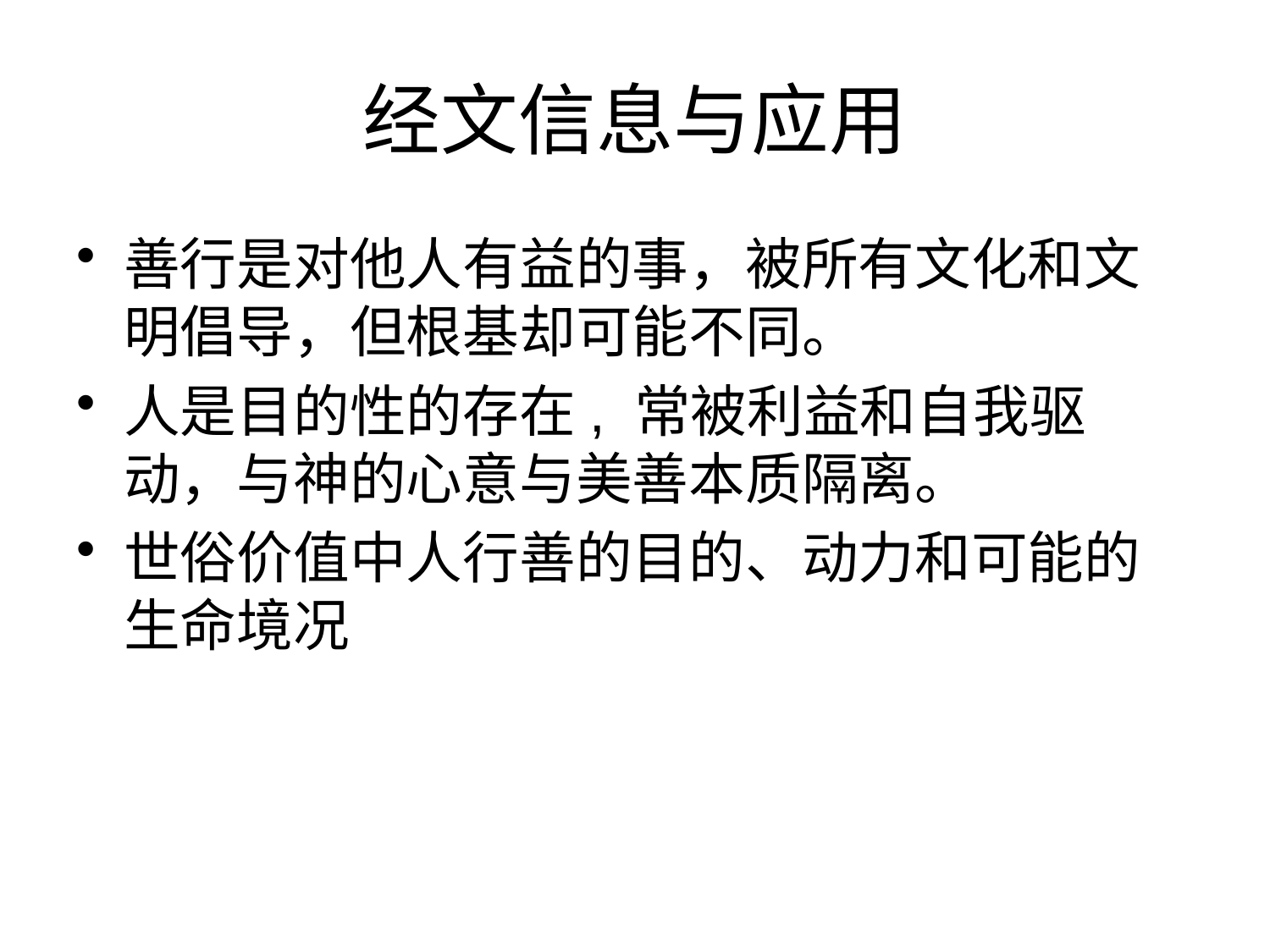

# 经文信息与应用
善行是对他人有益的事，被所有文化和文明倡导，但根基却可能不同。
人是目的性的存在, 常被利益和自我驱动，与神的心意与美善本质隔离。
世俗价值中人行善的目的、动力和可能的生命境况